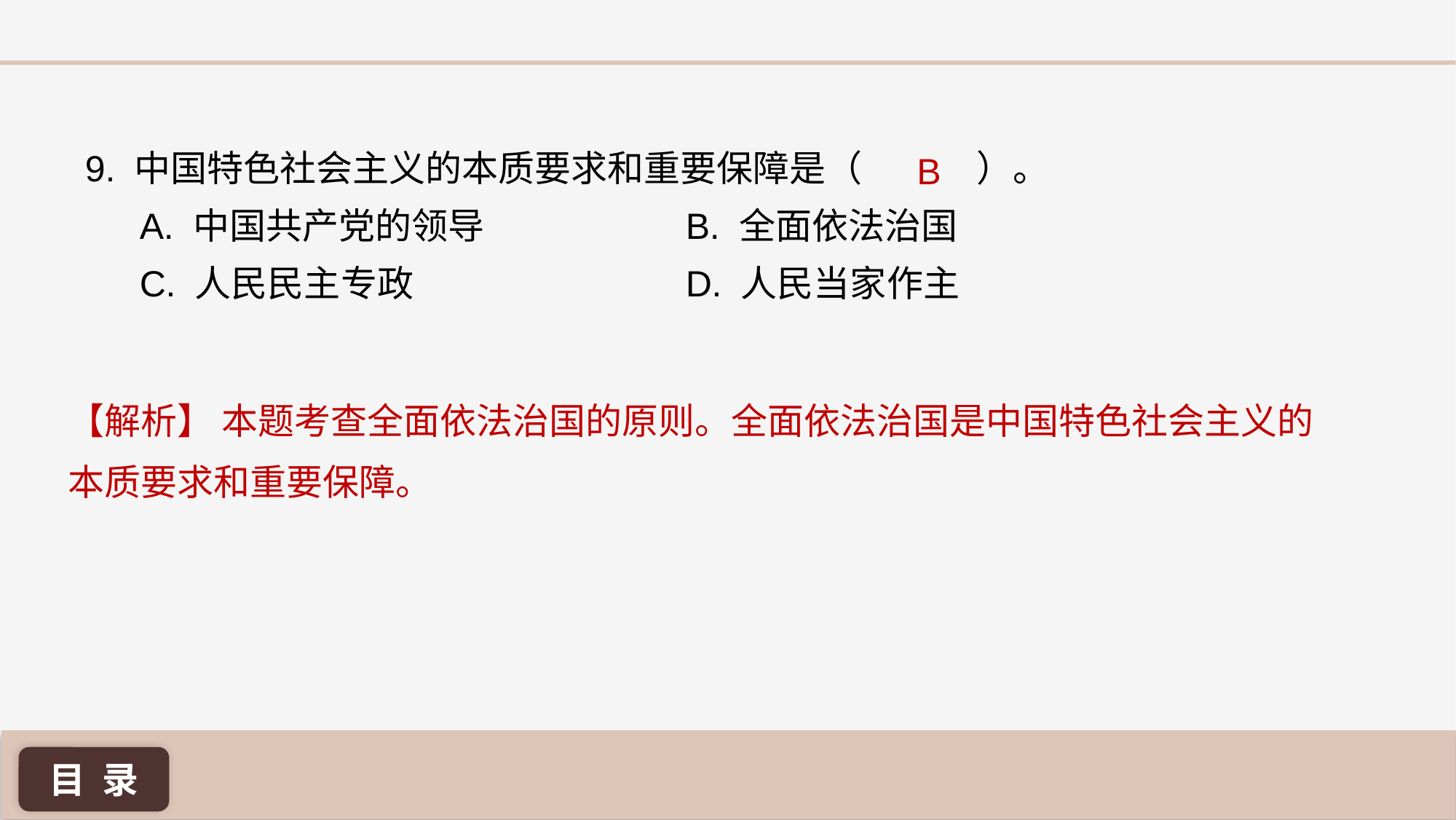

9. 中国特色社会主义的本质要求和重要保障是（              ）。
A. 中国共产党的领导 		B. 全面依法治国
C. 人民民主专政 			D. 人民当家作主
B
【解析】 本题考查全面依法治国的原则。全面依法治国是中国特色社会主义的本质要求和重要保障。